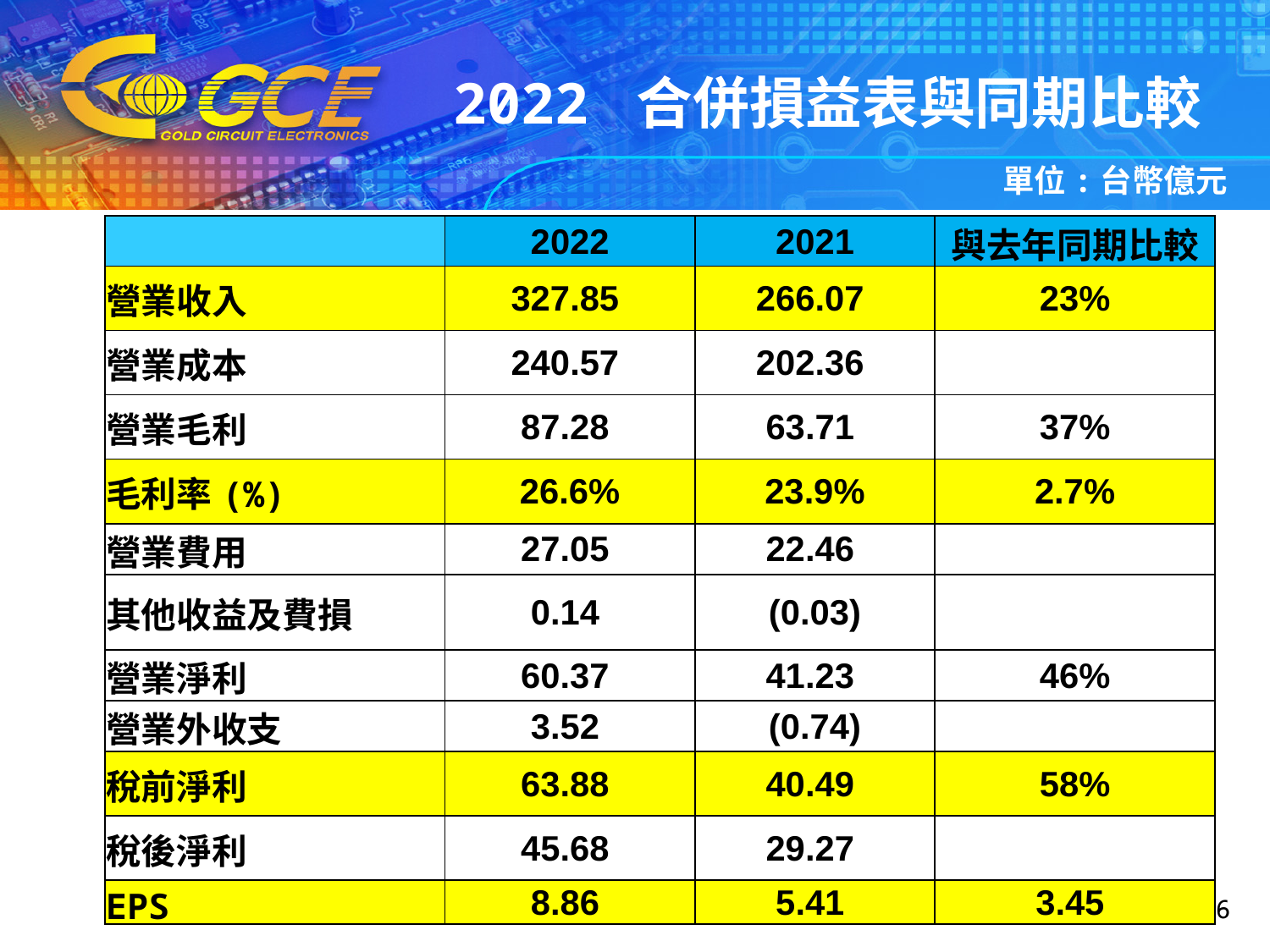

2022 合併損益表與同期比較

單位:台幣億元
|  | 2022 | 2021 | 與去年同期比較 |
| --- | --- | --- | --- |
| 營業收入 | 327.85 | 266.07 | 23% |
| 營業成本 | 240.57 | 202.36 |  |
| 營業毛利 | 87.28 | 63.71 | 37% |
| 毛利率(%) | 26.6% | 23.9% | 2.7% |
| 營業費用 | 27.05 | 22.46 |  |
| 其他收益及費損 | 0.14 | (0.03) |  |
| 營業淨利 | 60.37 | 41.23 | 46% |
| 營業外收支 | 3.52 | (0.74) |  |
| 稅前淨利 | 63.88 | 40.49 | 58% |
| 稅後淨利 | 45.68 | 29.27 |  |
| EPS | 8.86 | 5.41 | 3.45 |

6